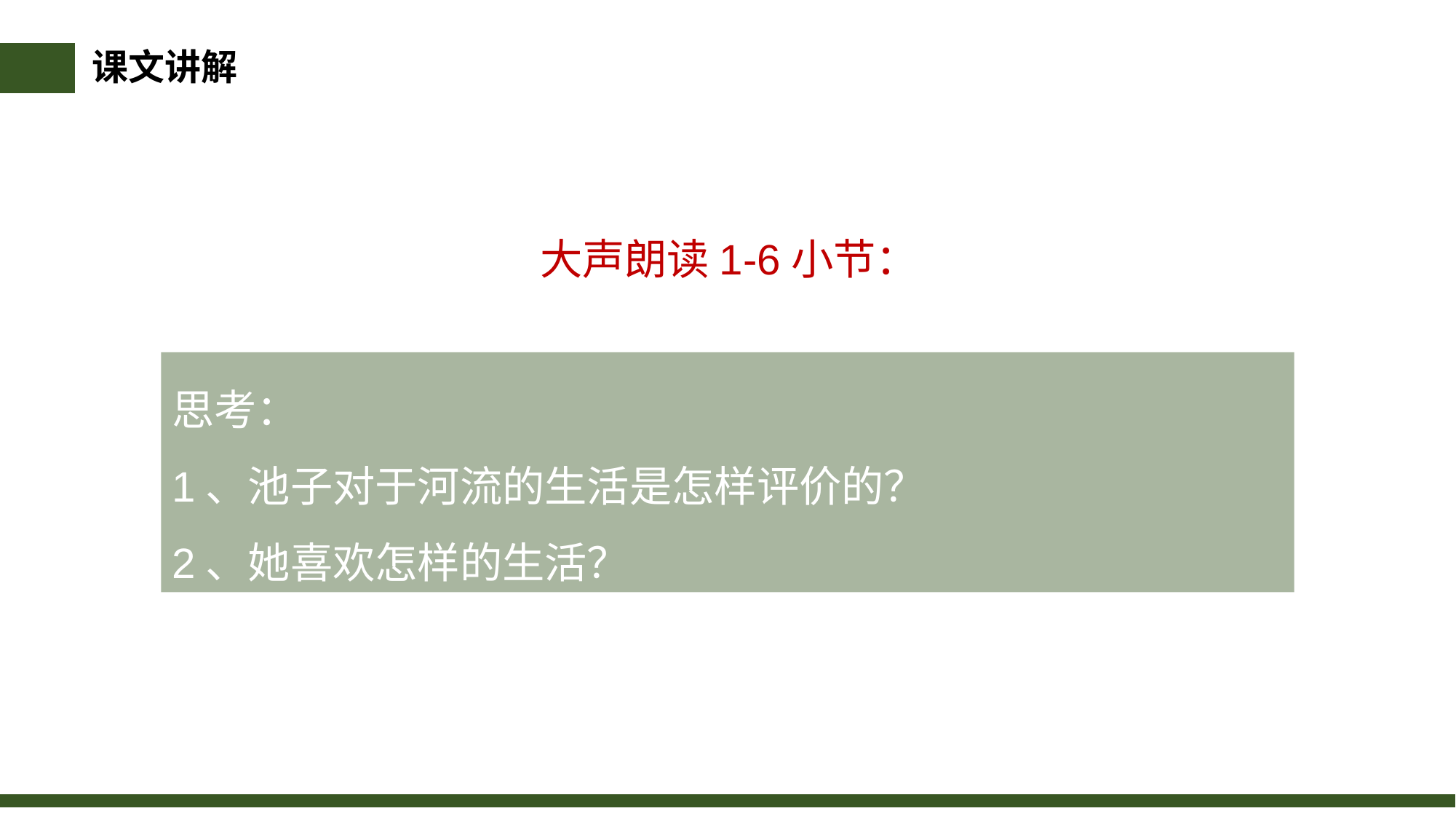

课文讲解
       大声朗读1-6小节：
思考：
1、池子对于河流的生活是怎样评价的？
2、她喜欢怎样的生活？